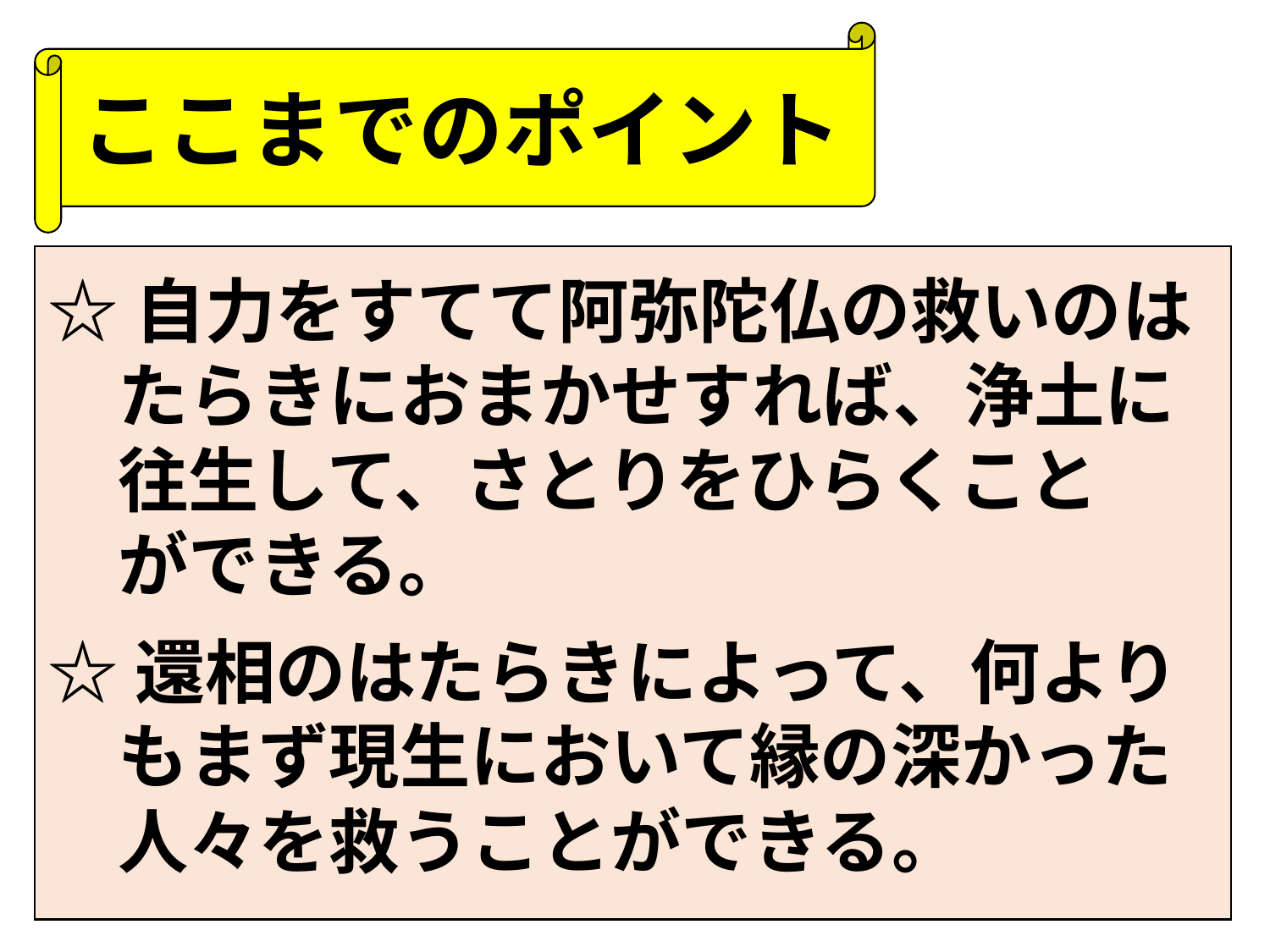

ここまでのポイント

☆自力をすてて阿弥陀仏の救いのは
　たらきにおまかせすれば、浄土に
　往生して、さとりをひらくこと
　ができる。

☆還相のはたらきによって、何より
　もまず現生において縁の深かった
　人々を救うことができる。